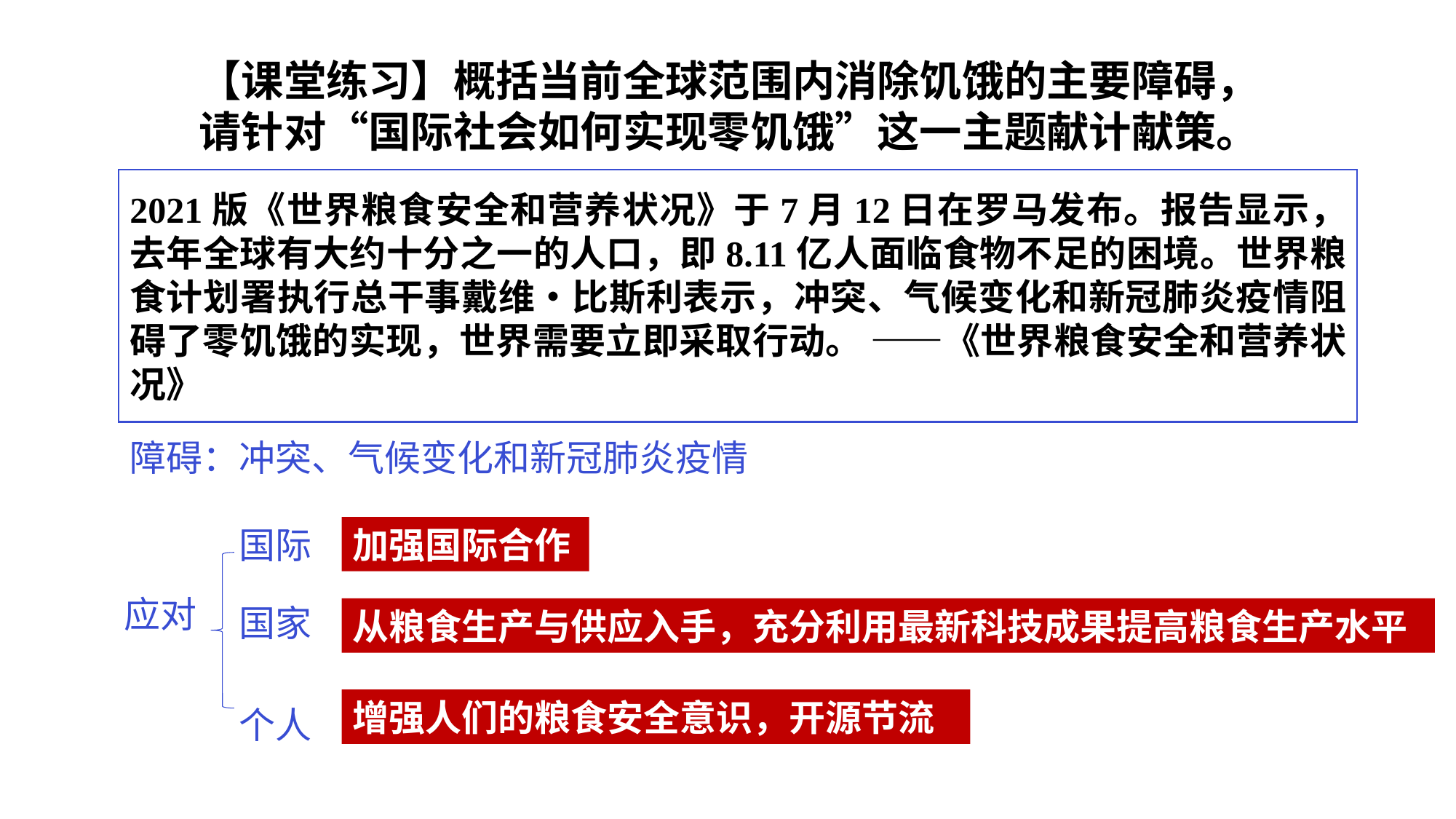

【课堂练习】概括当前全球范围内消除饥饿的主要障碍，
请针对“国际社会如何实现零饥饿”这一主题献计献策。
2021版《世界粮食安全和营养状况》于7月12日在罗马发布。报告显示，去年全球有大约十分之一的人口，即8.11亿人面临食物不足的困境。世界粮食计划署执行总干事戴维•比斯利表示，冲突、气候变化和新冠肺炎疫情阻碍了零饥饿的实现，世界需要立即采取行动。 ——《世界粮食安全和营养状况》
障碍：冲突、气候变化和新冠肺炎疫情
国际
国家
个人
加强国际合作

应对
从粮食生产与供应入手，充分利用最新科技成果提高粮食生产水平
增强人们的粮食安全意识，开源节流